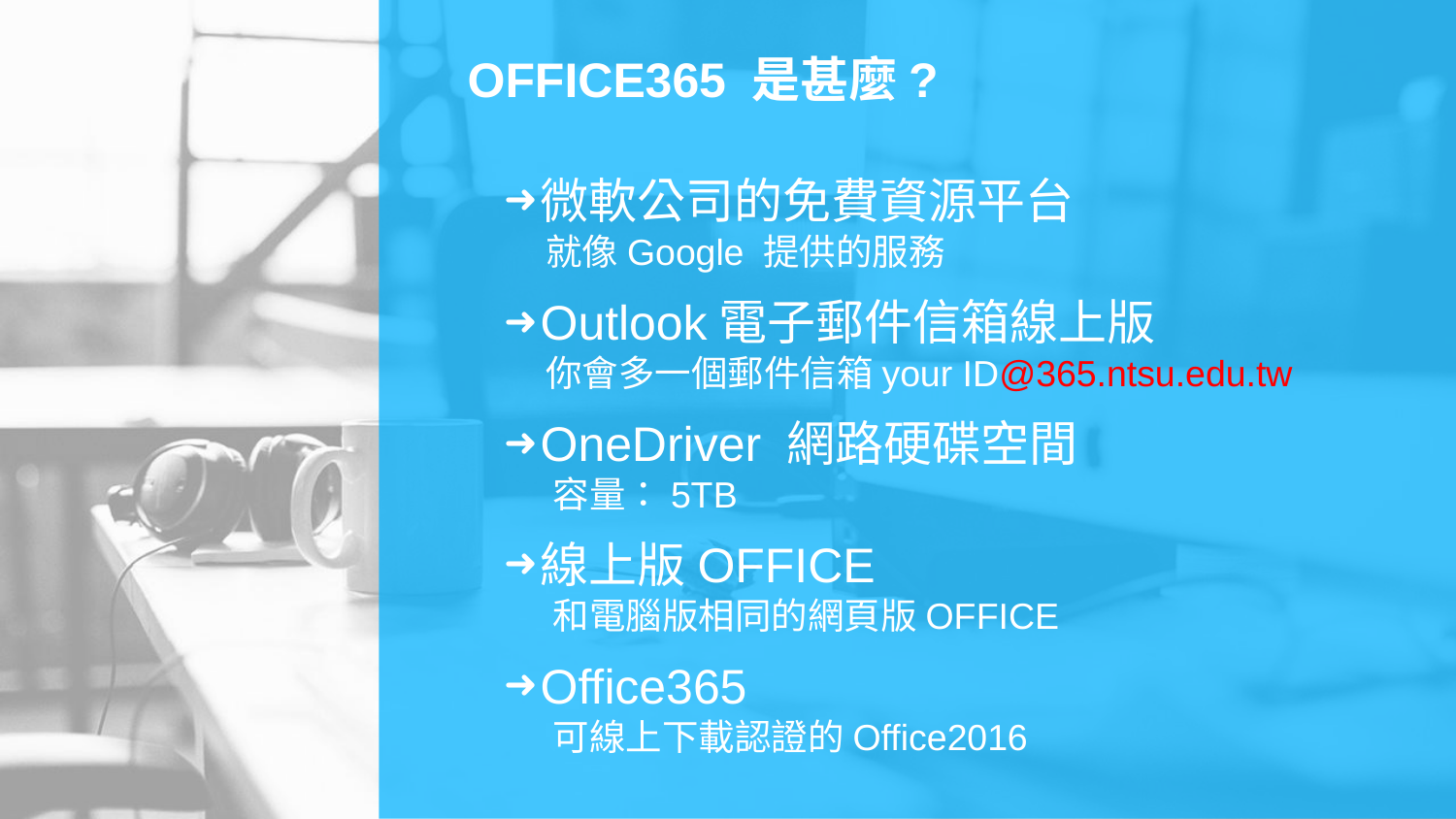

# OFFICE365 是甚麼?
微軟公司的免費資源平台
就像Google 提供的服務

Outlook電子郵件信箱線上版
你會多一個郵件信箱your ID@365.ntsu.edu.tw

OneDriver 網路硬碟空間
容量：5TB

線上版OFFICE
和電腦版相同的網頁版OFFICE

Office365
可線上下載認證的Office2016